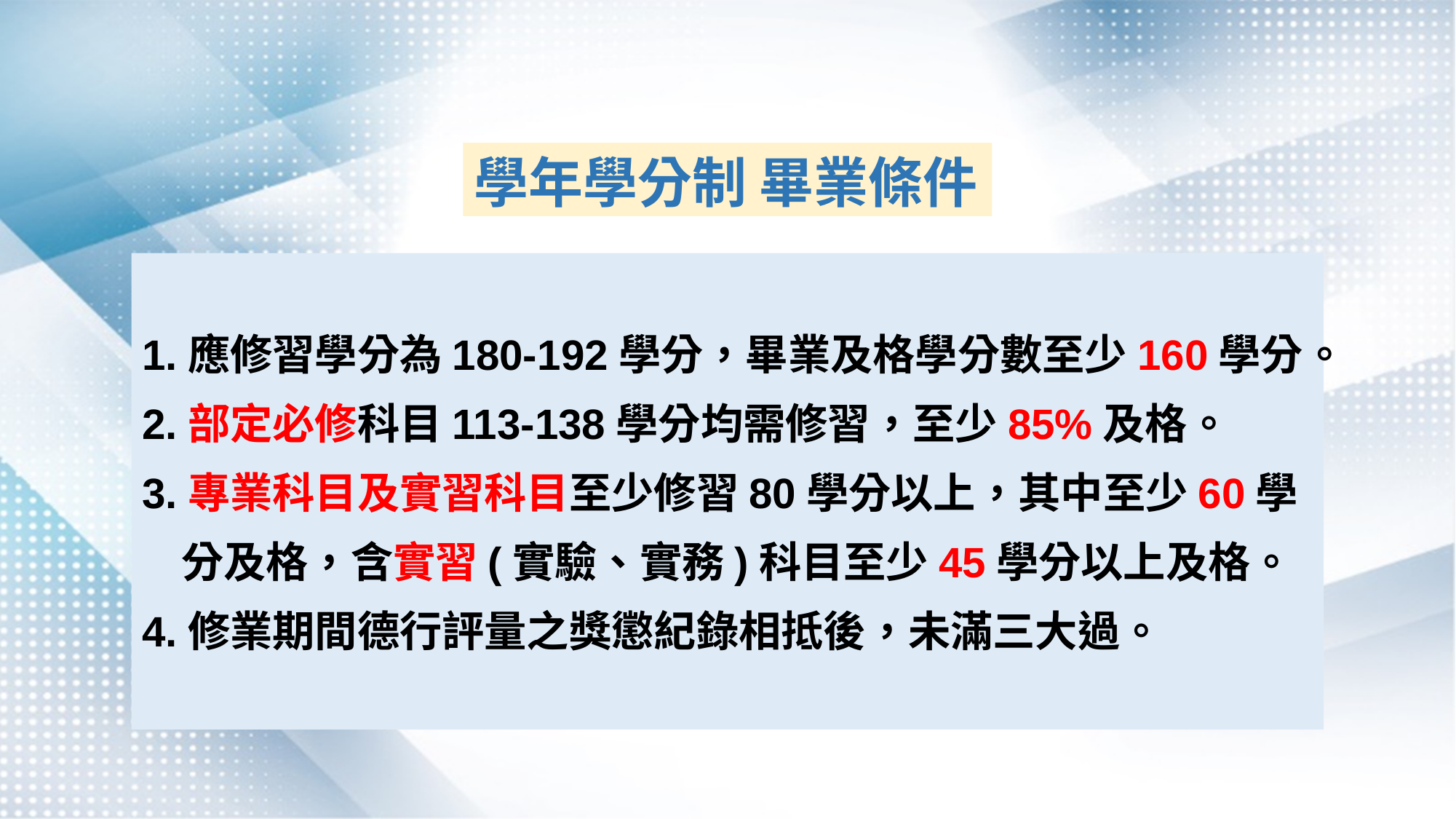

學年學分制 畢業條件

1.應修習學分為180-192學分，畢業及格學分數至少160學分。
2.部定必修科目113-138學分均需修習，至少85%及格。
3.專業科目及實習科目至少修習80學分以上，其中至少60學
   分及格，含實習(實驗、實務)科目至少45學分以上及格。
4.修業期間德行評量之獎懲紀錄相抵後，未滿三大過。